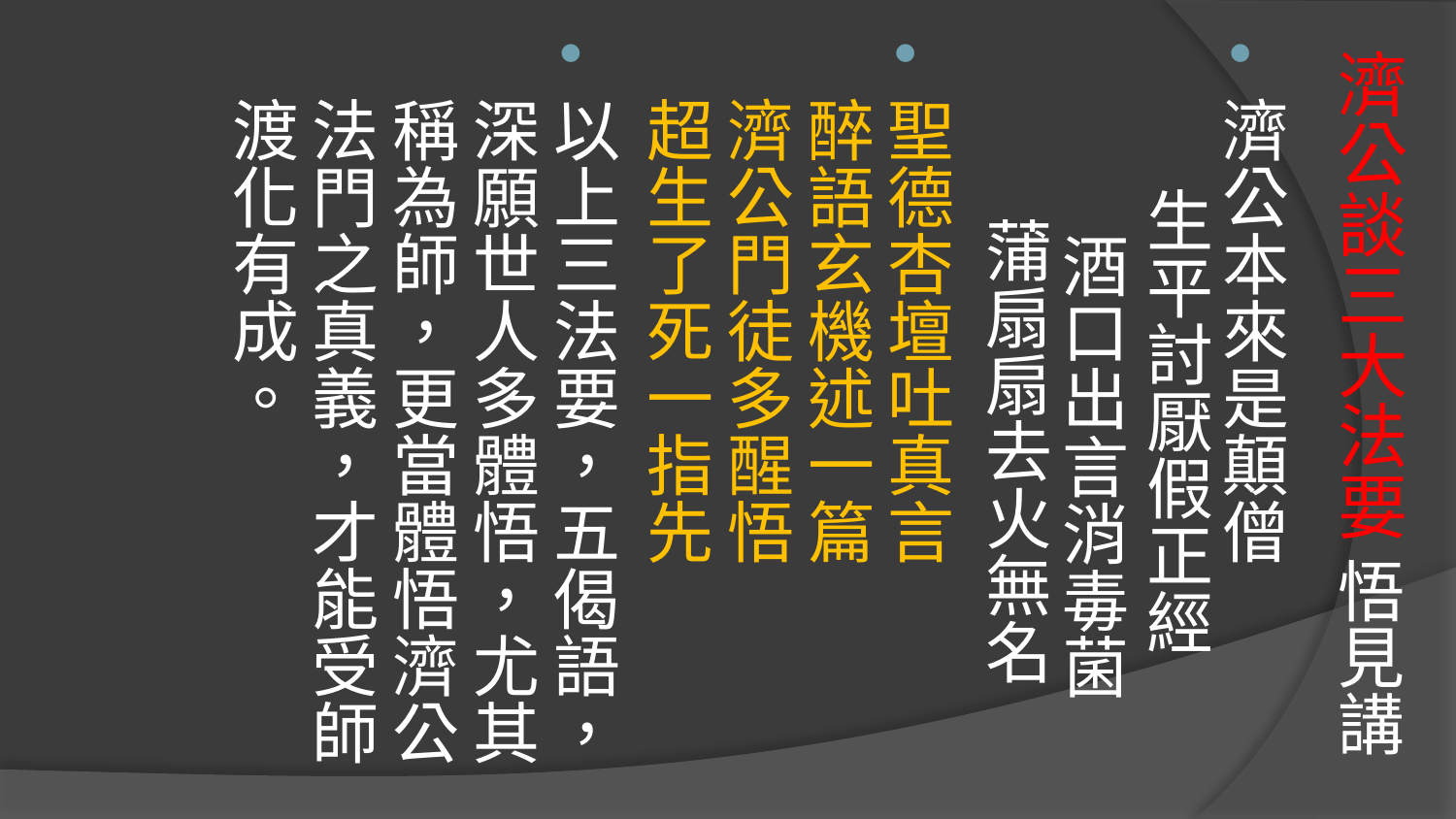

# 濟公談三大法要 悟見講
濟公本來是顛僧                     生平討厭假正經                  酒口出言消毒菌              蒲扇扇去火無名
聖德杏壇吐真言               醉語玄機述一篇               濟公門徒多醒悟            超生了死一指先
以上三法要，五偈語，深願世人多體悟，尤其稱為師，更當體悟濟公法門之真義，才能受師渡化有成。